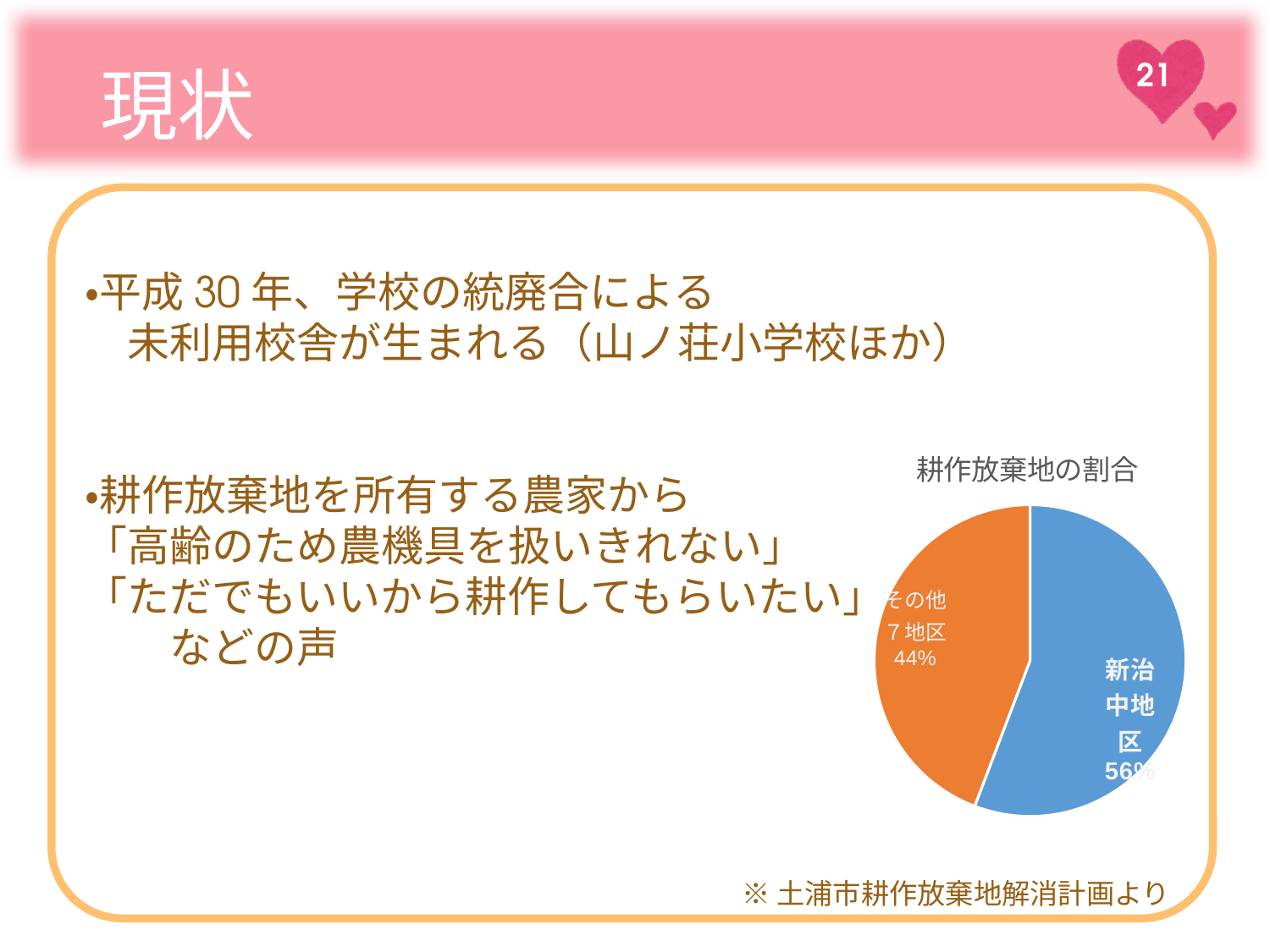

# 現状

・平成30年、学校の統廃合による
　未利用校舎が生まれる（山ノ荘小学校ほか）

・耕作放棄地を所有する農家から
「高齢のため農機具を扱いきれない」
「ただでもいいから耕作してもらいたい」
　　などの声

### Chart: 耕作放棄地の割合

| Category |  |
|---|---|
| 新治中地区 | 106.6 |
| その他７地区 | 84.5 |
※土浦市耕作放棄地解消計画より